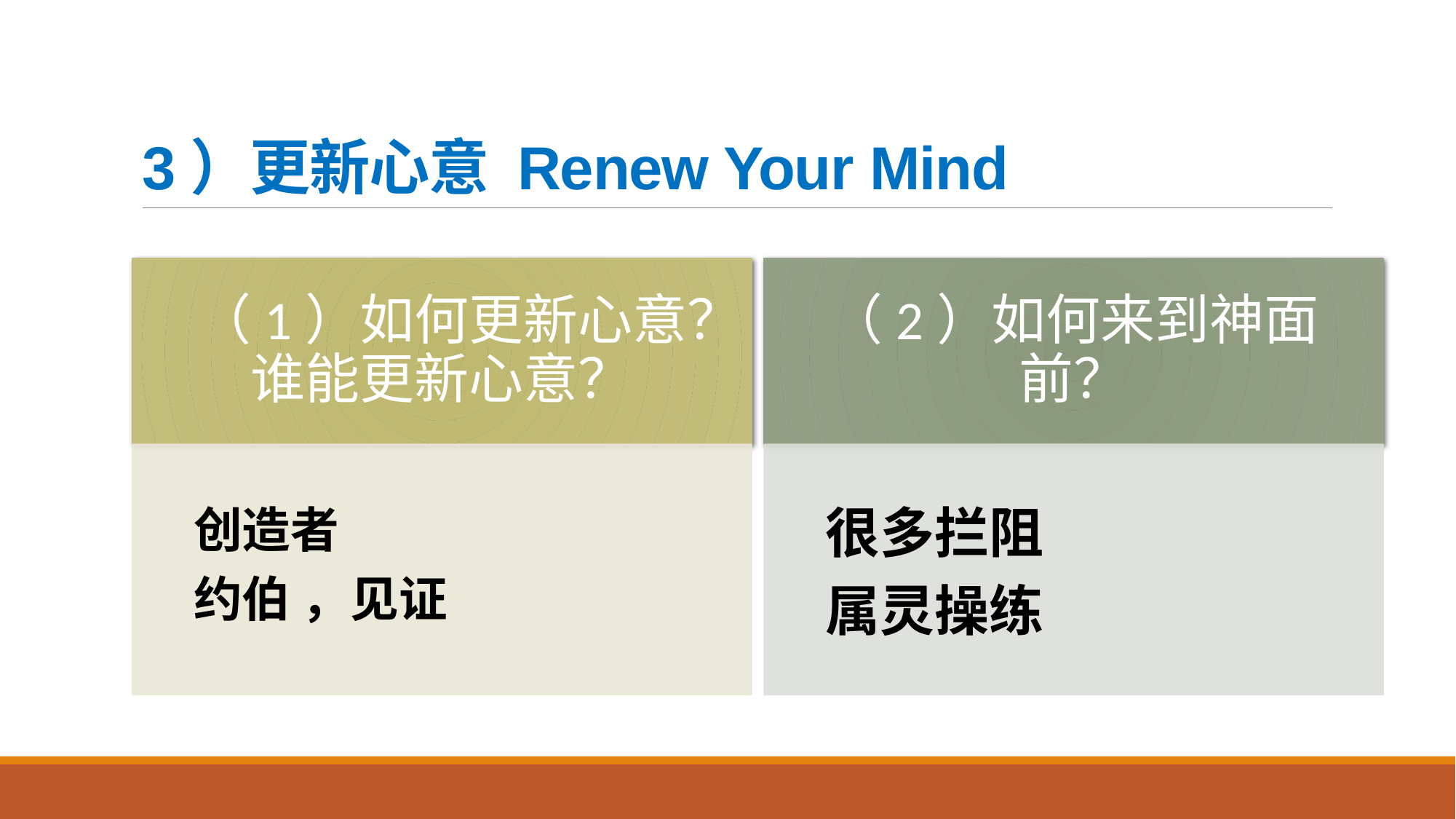

# 3）更新心意 Renew Your Mind
（1）如何更新心意？谁能更新心意？
创造者
约伯 ，见证
（2）如何来到神面前？
很多拦阻
属灵操练